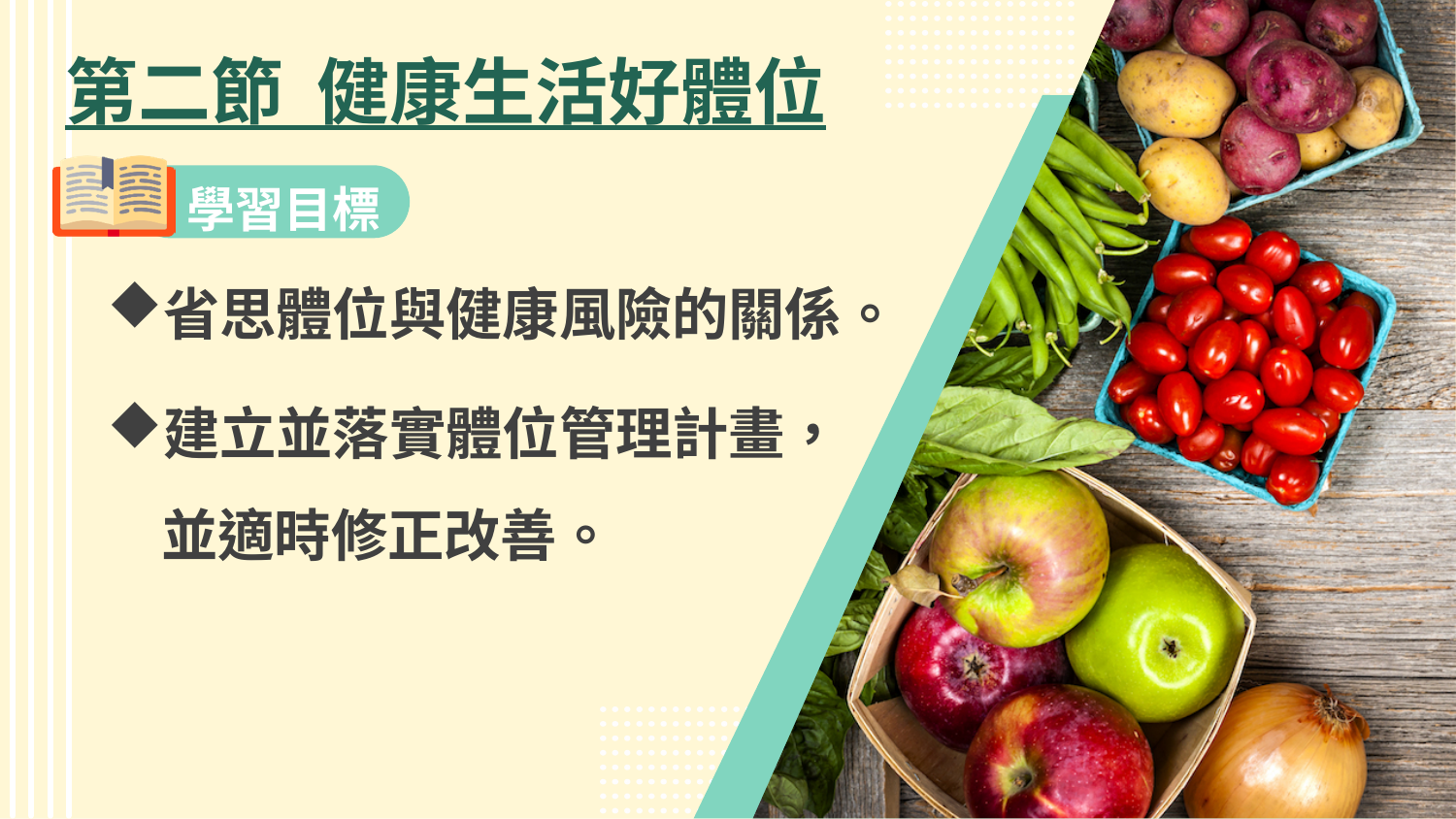

第二節  健康生活好體位
省思體位與健康風險的關係。
建立並落實體位管理計畫，並適時修正改善。